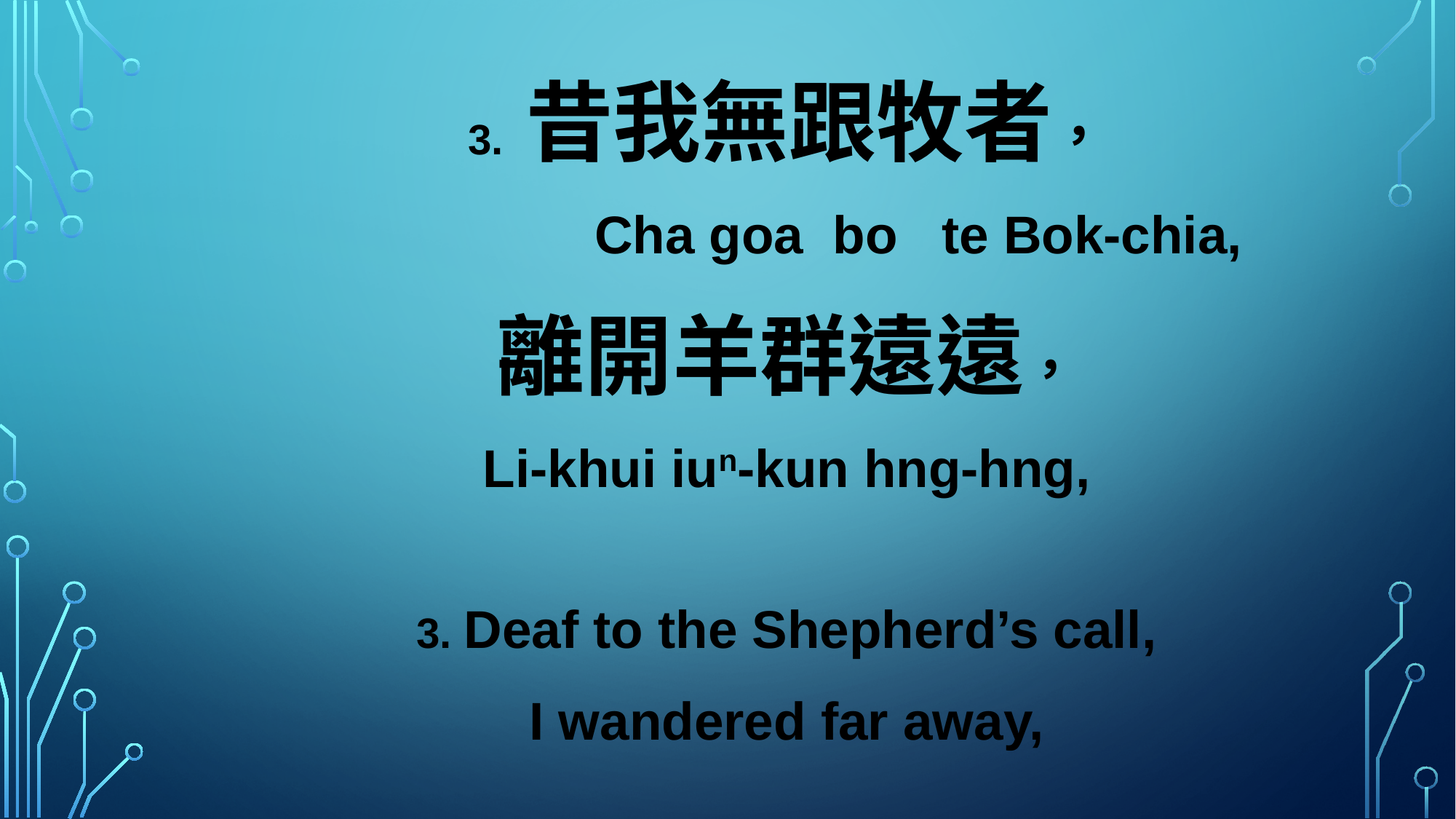

3. 昔我無跟牧者，
                          Cha goa  bo   te Bok-chia,
離開羊群遠遠，
Li-khui iun-kun hng-hng,

3. Deaf to the Shepherd’s call,
I wandered far away,